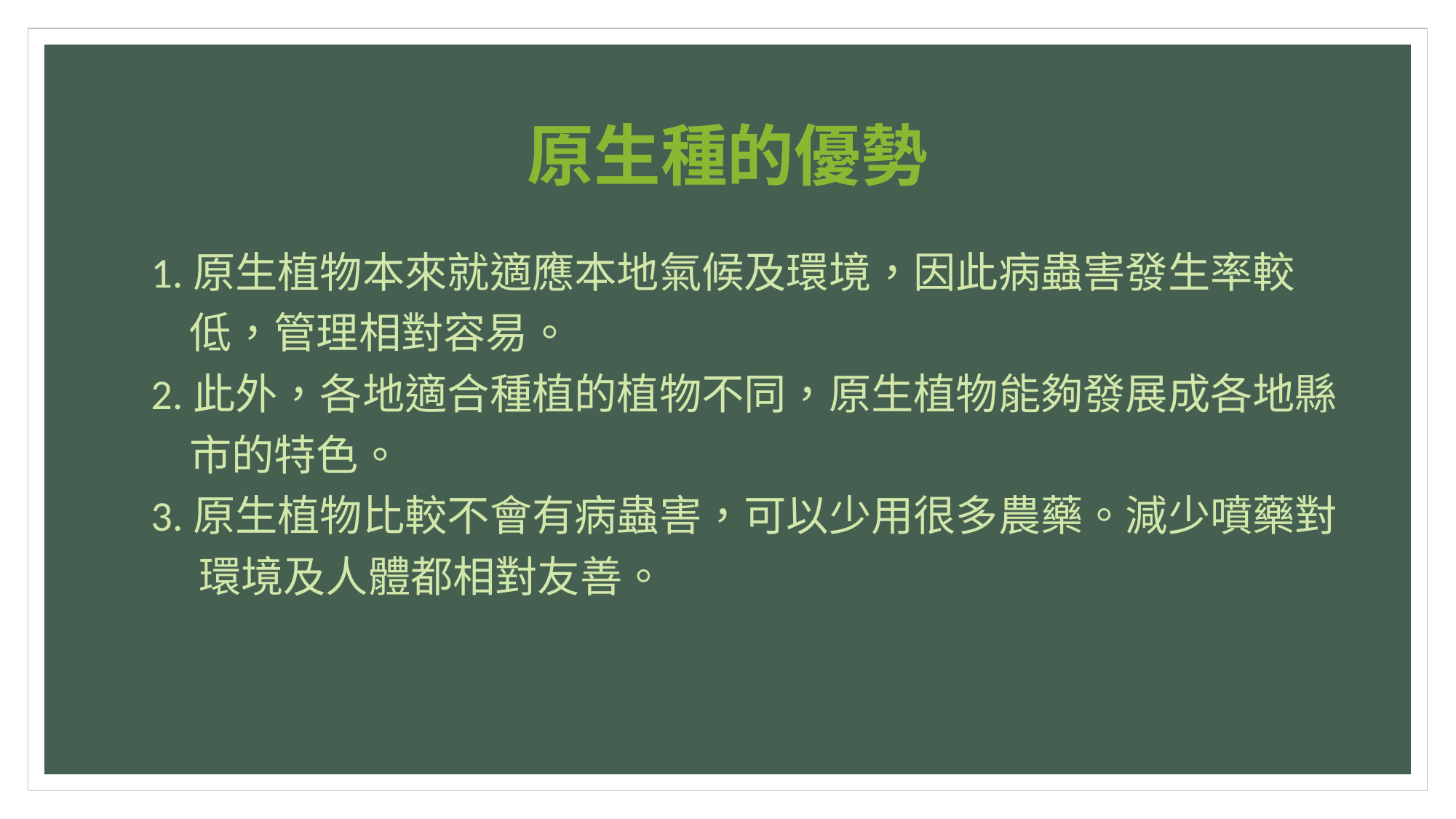

# 原生種的優勢
1.原生植物本來就適應本地氣候及環境，因此病蟲害發生率較
   低，管理相對容易。
2.此外，各地適合種植的植物不同，原生植物能夠發展成各地縣
   市的特色。
3.原生植物比較不會有病蟲害，可以少用很多農藥。減少噴藥對
    環境及人體都相對友善。